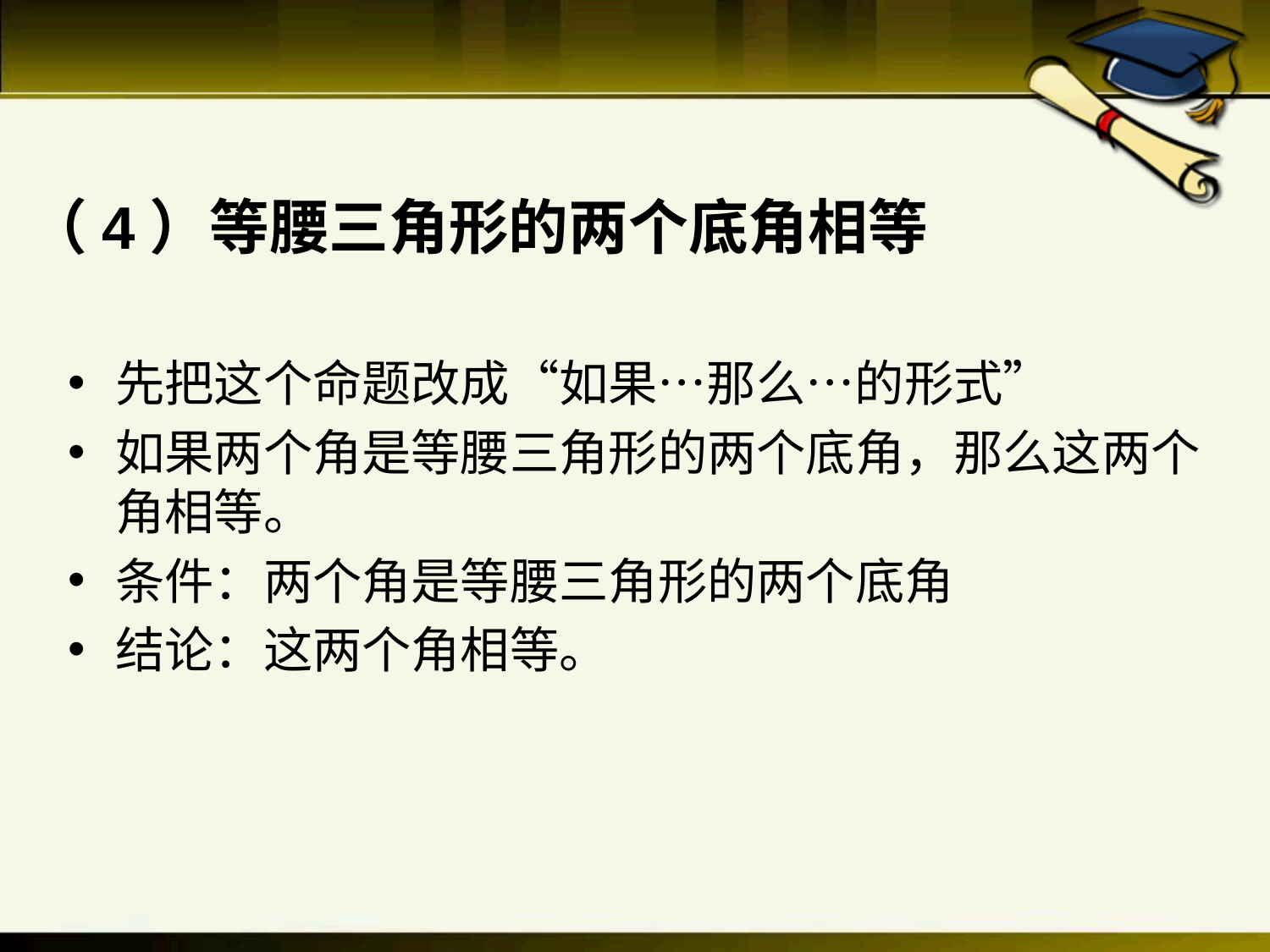

# （4）等腰三角形的两个底角相等
先把这个命题改成“如果…那么…的形式”
如果两个角是等腰三角形的两个底角，那么这两个角相等。
条件：两个角是等腰三角形的两个底角
结论：这两个角相等。